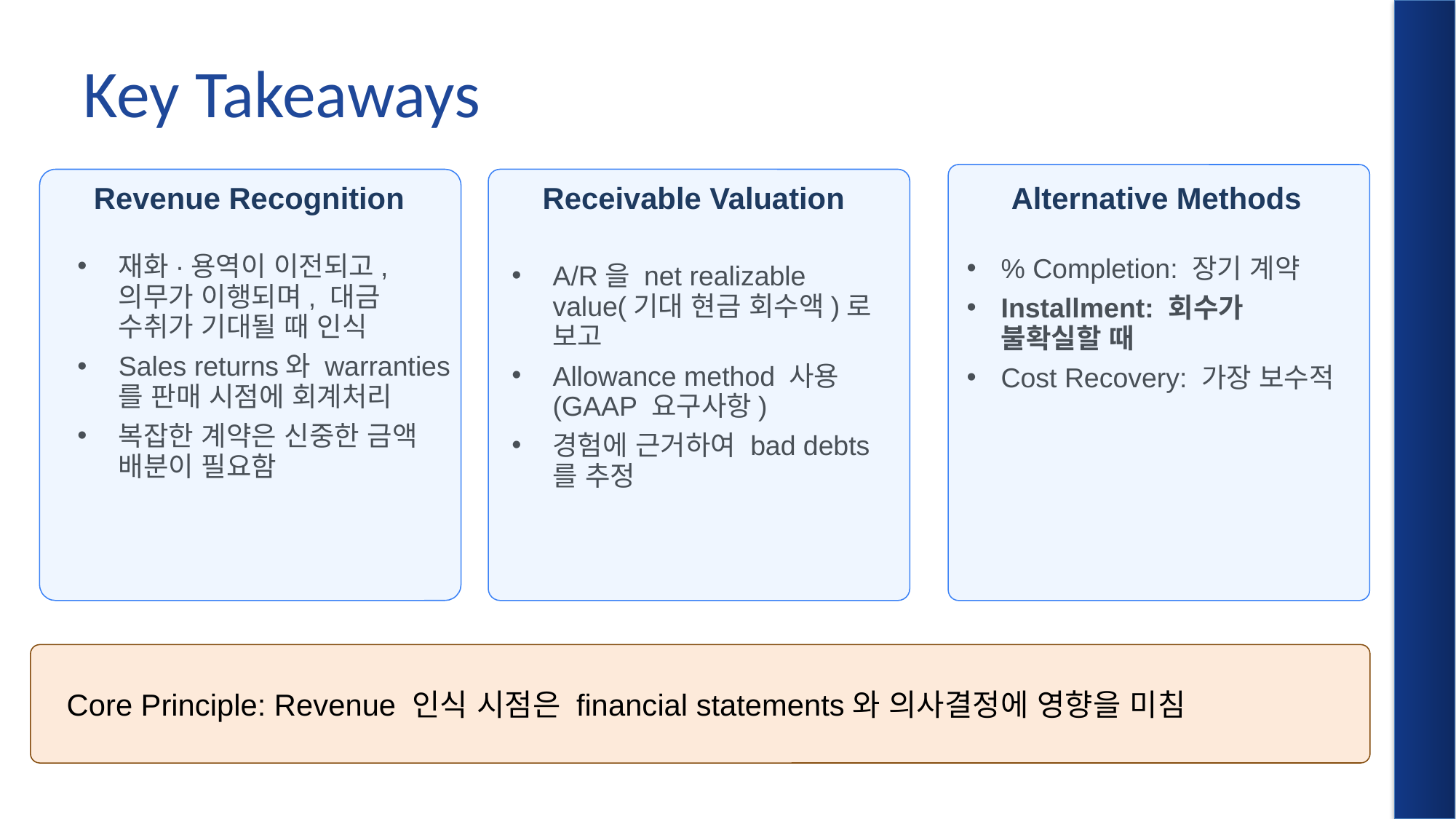

# Key Takeaways

Revenue Recognition
Alternative Methods
Receivable Valuation
재화·용역이 이전되고, 의무가 이행되며, 대금 수취가 기대될 때 인식
Sales returns와 warranties를 판매 시점에 회계처리
복잡한 계약은 신중한 금액 배분이 필요함

% Completion: 장기 계약
Installment: 회수가 불확실할 때
Cost Recovery: 가장 보수적

A/R을 net realizable value(기대 현금 회수액)로 보고
Allowance method 사용 (GAAP 요구사항)
경험에 근거하여 bad debts를 추정

Core Principle: Revenue 인식 시점은 financial statements와 의사결정에 영향을 미침